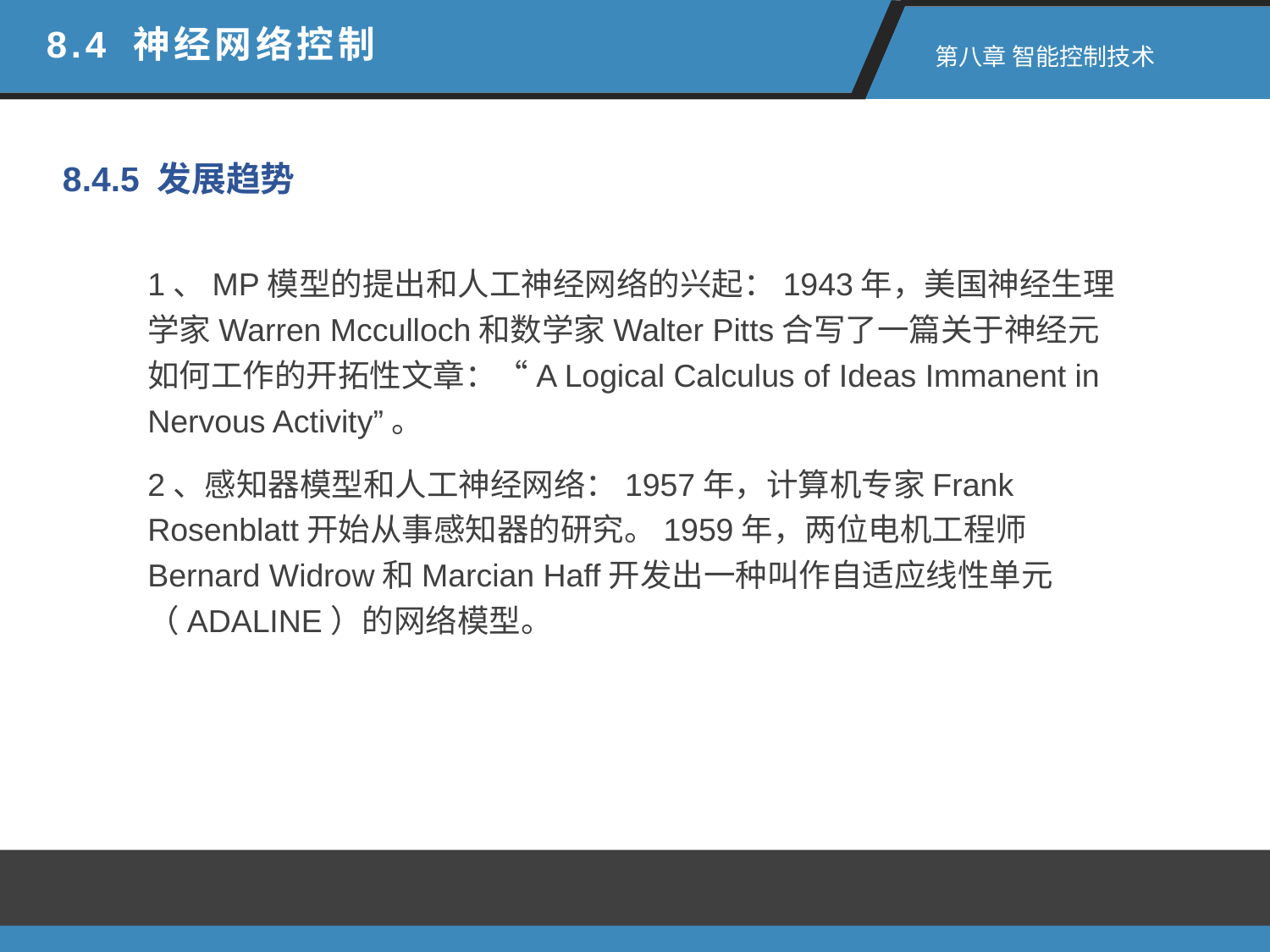

8.4 神经网络控制
  第八章 智能控制技术
8.4.5 发展趋势
1、MP模型的提出和人工神经网络的兴起：1943年，美国神经生理学家Warren Mcculloch和数学家Walter Pitts合写了一篇关于神经元如何工作的开拓性文章：“A Logical Calculus of Ideas Immanent in Nervous Activity”。
2、感知器模型和人工神经网络：1957年，计算机专家Frank Rosenblatt开始从事感知器的研究。1959年，两位电机工程师Bernard Widrow和Marcian Haff开发出一种叫作自适应线性单元（ADALINE）的网络模型。